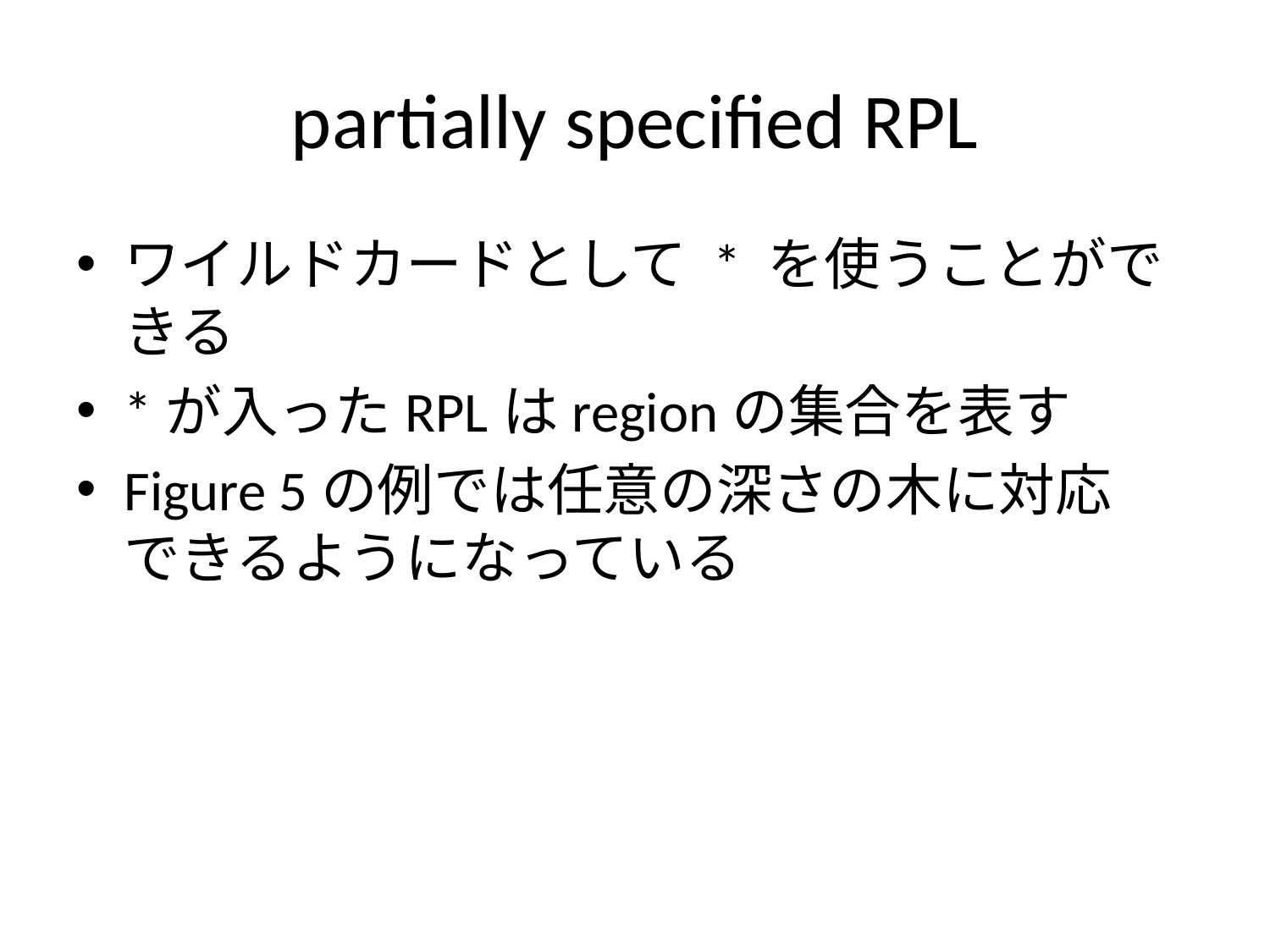

# partially specified RPL
ワイルドカードとして * を使うことができる
*が入ったRPLはregionの集合を表す
Figure 5の例では任意の深さの木に対応
できるようになっている